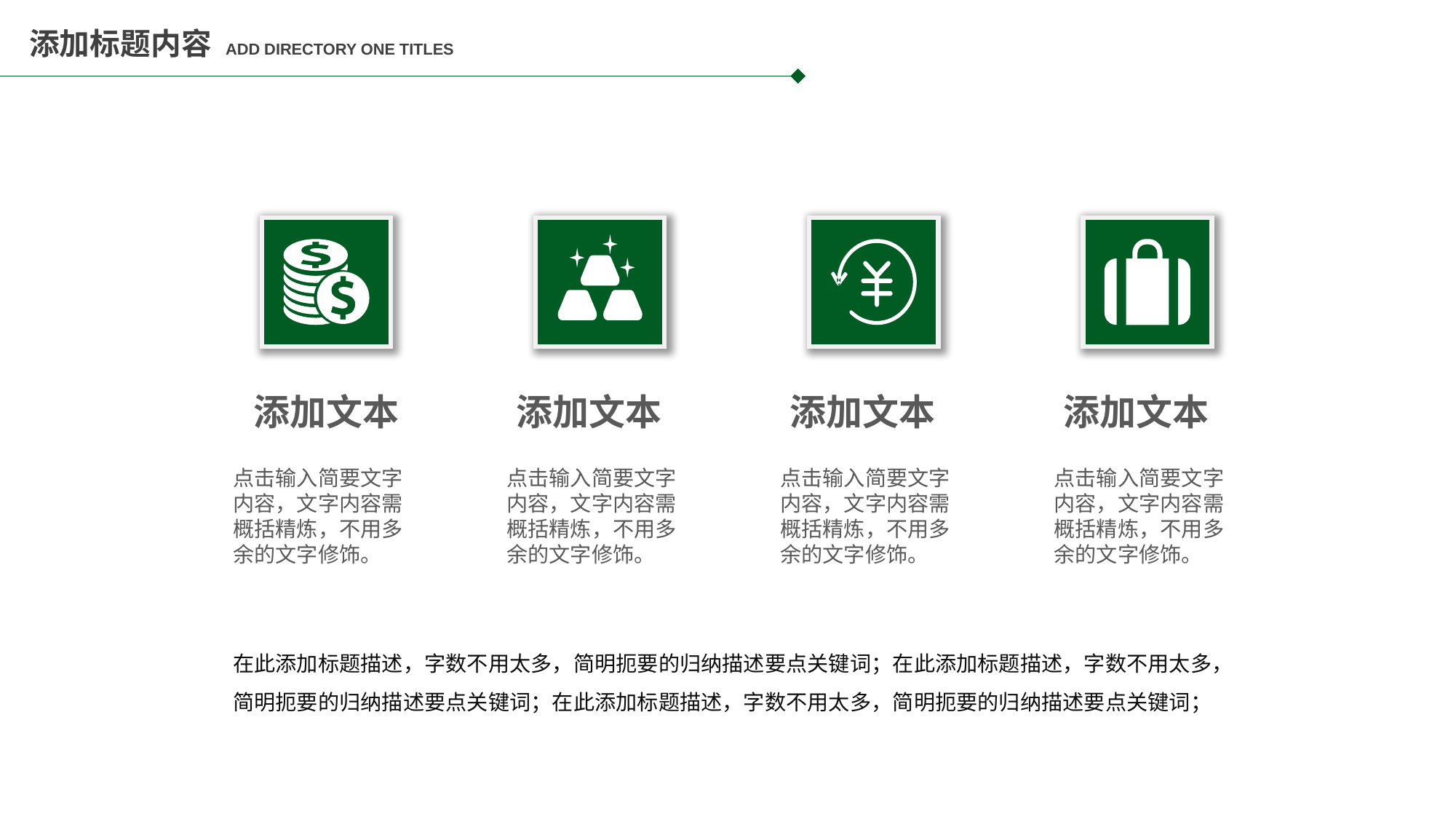

添加标题内容 ADD DIRECTORY ONE TITLES

添加文本
添加文本
添加文本
添加文本
点击输入简要文字内容，文字内容需概括精炼，不用多余的文字修饰。
点击输入简要文字内容，文字内容需概括精炼，不用多余的文字修饰。
点击输入简要文字内容，文字内容需概括精炼，不用多余的文字修饰。
点击输入简要文字内容，文字内容需概括精炼，不用多余的文字修饰。
在此添加标题描述，字数不用太多，简明扼要的归纳描述要点关键词；在此添加标题描述，字数不用太多，简明扼要的归纳描述要点关键词；在此添加标题描述，字数不用太多，简明扼要的归纳描述要点关键词；